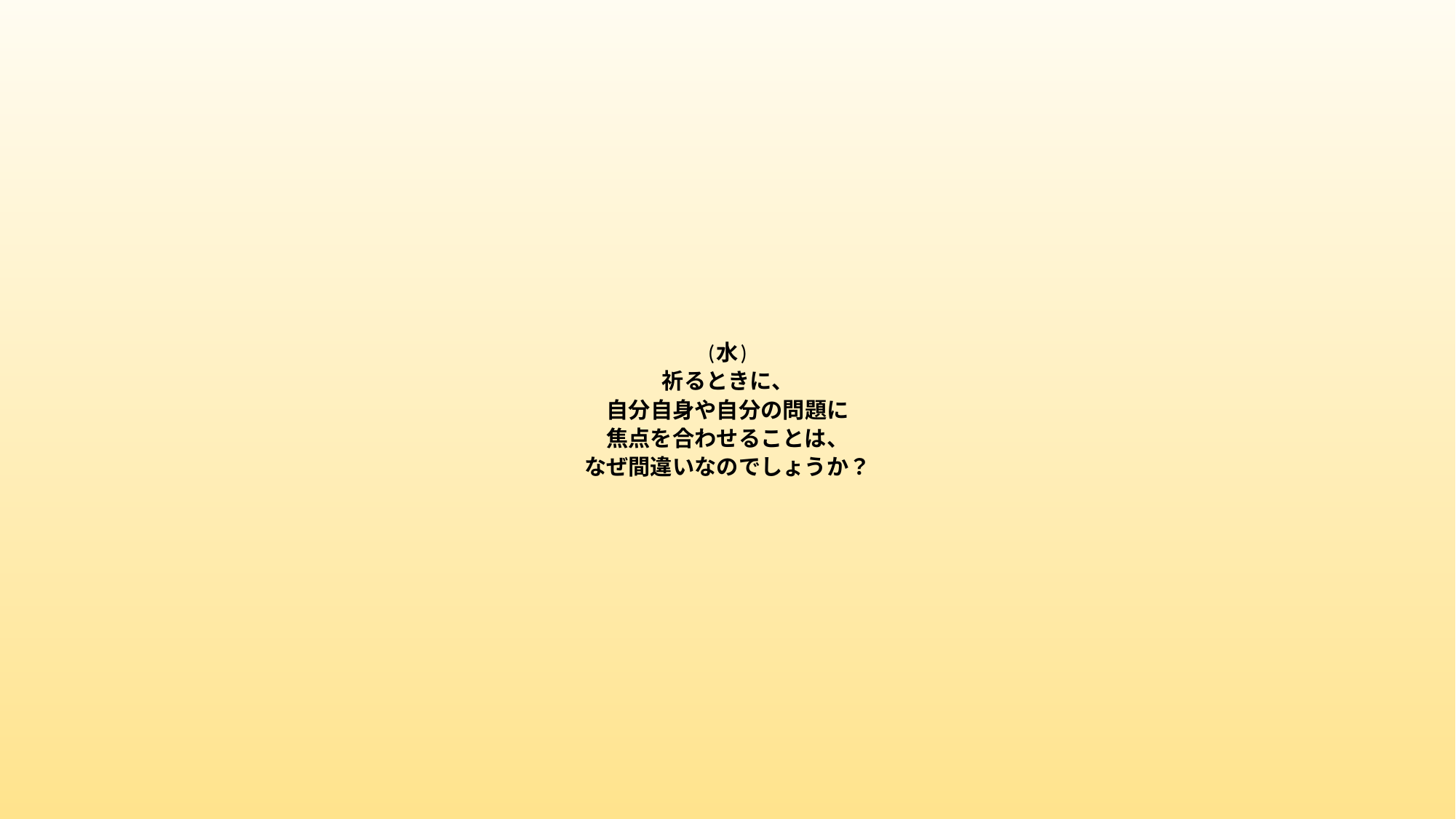

# (水) 祈るときに、 自分自身や自分の問題に 焦点を合わせることは、 なぜ間違いなのでしょうか？